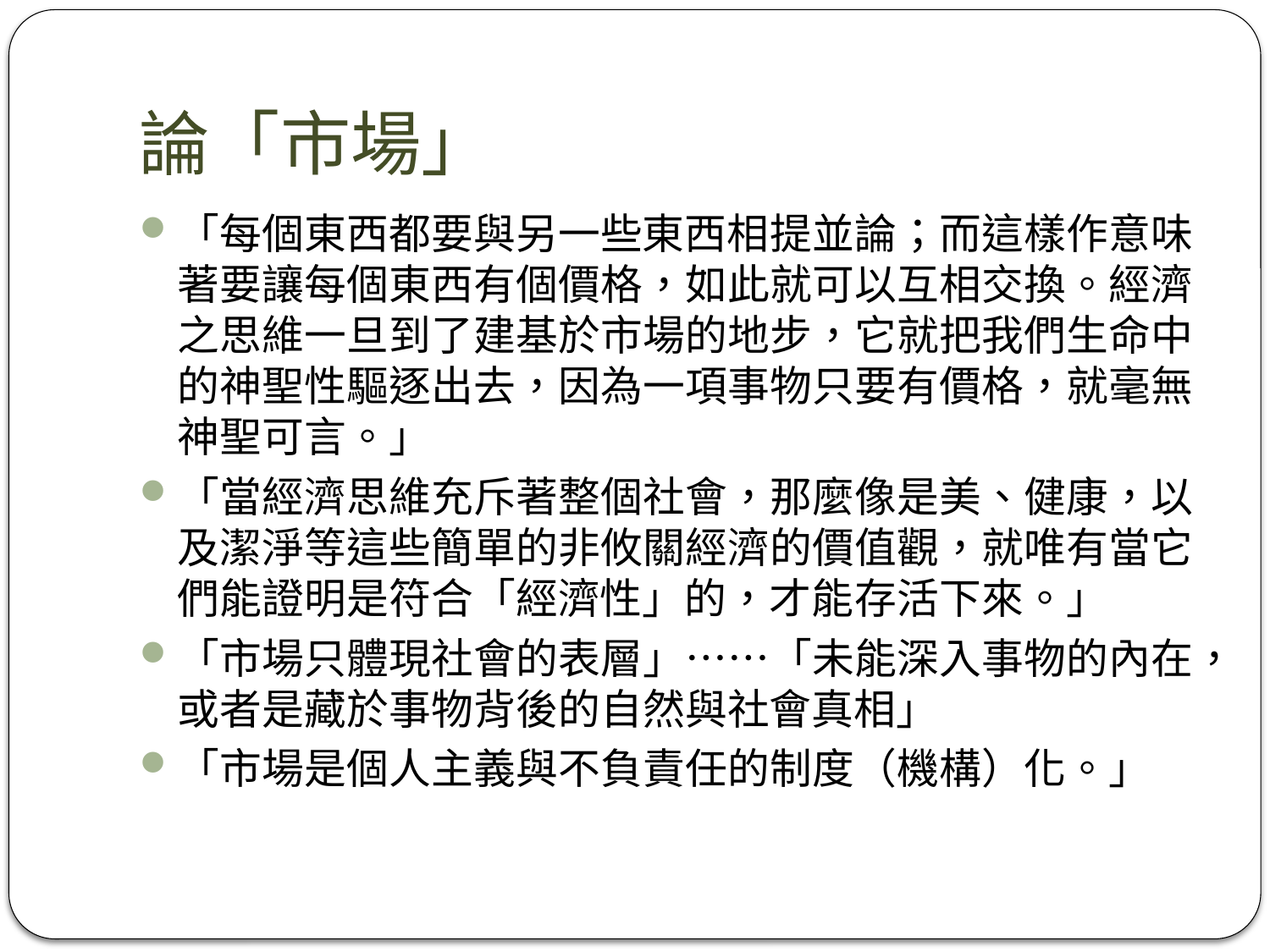

# 論「市場」
「每個東西都要與另一些東西相提並論；而這樣作意味著要讓每個東西有個價格，如此就可以互相交換。經濟之思維一旦到了建基於市場的地步，它就把我們生命中的神聖性驅逐出去，因為一項事物只要有價格，就毫無神聖可言。」
「當經濟思維充斥著整個社會，那麼像是美、健康，以及潔淨等這些簡單的非攸關經濟的價值觀，就唯有當它們能證明是符合「經濟性」的，才能存活下來。」
「市場只體現社會的表層」……「未能深入事物的內在，或者是藏於事物背後的自然與社會真相」
「市場是個人主義與不負責任的制度（機構）化。」